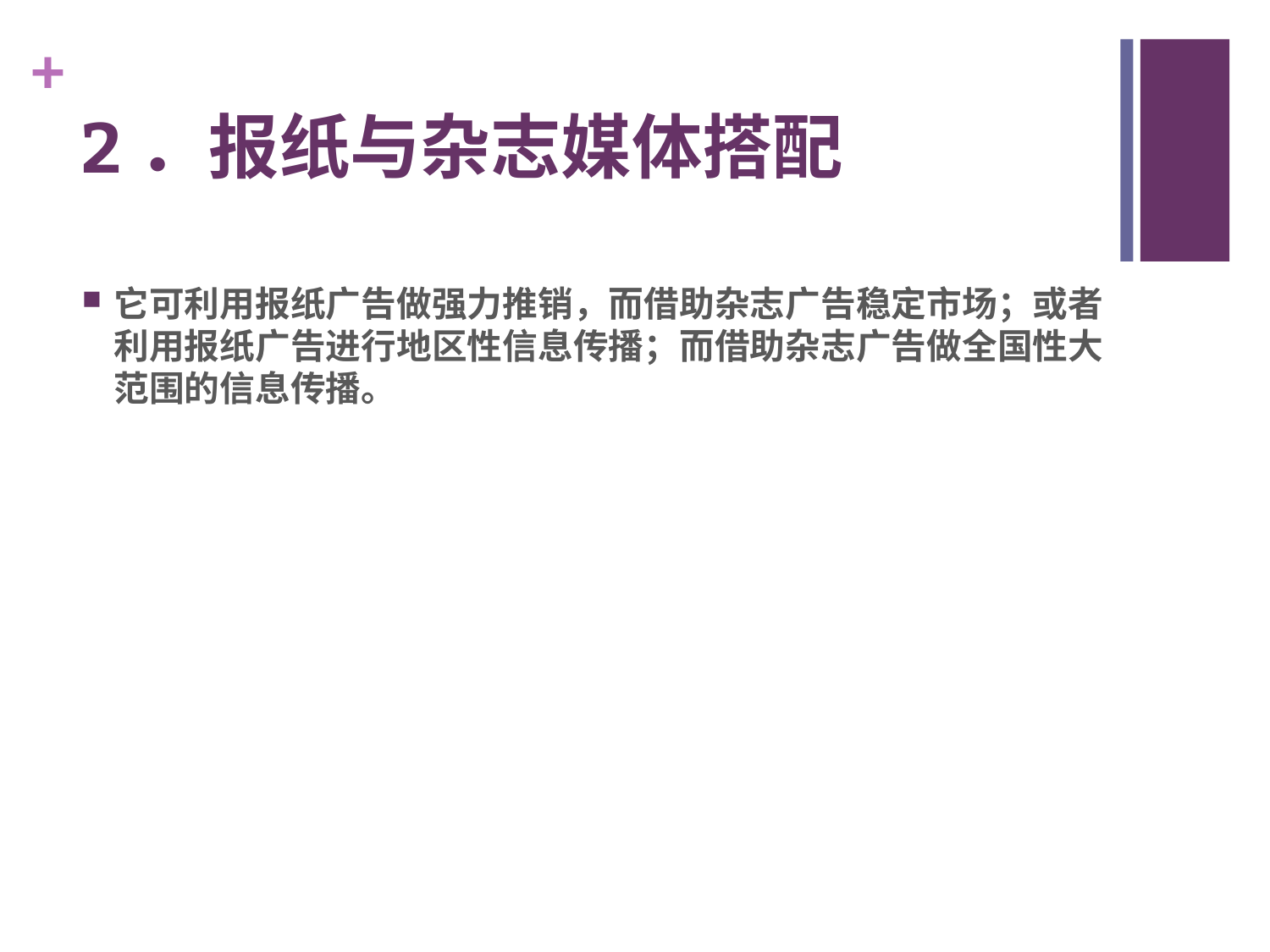

# 2．报纸与杂志媒体搭配
它可利用报纸广告做强力推销，而借助杂志广告稳定市场；或者利用报纸广告进行地区性信息传播；而借助杂志广告做全国性大范围的信息传播。